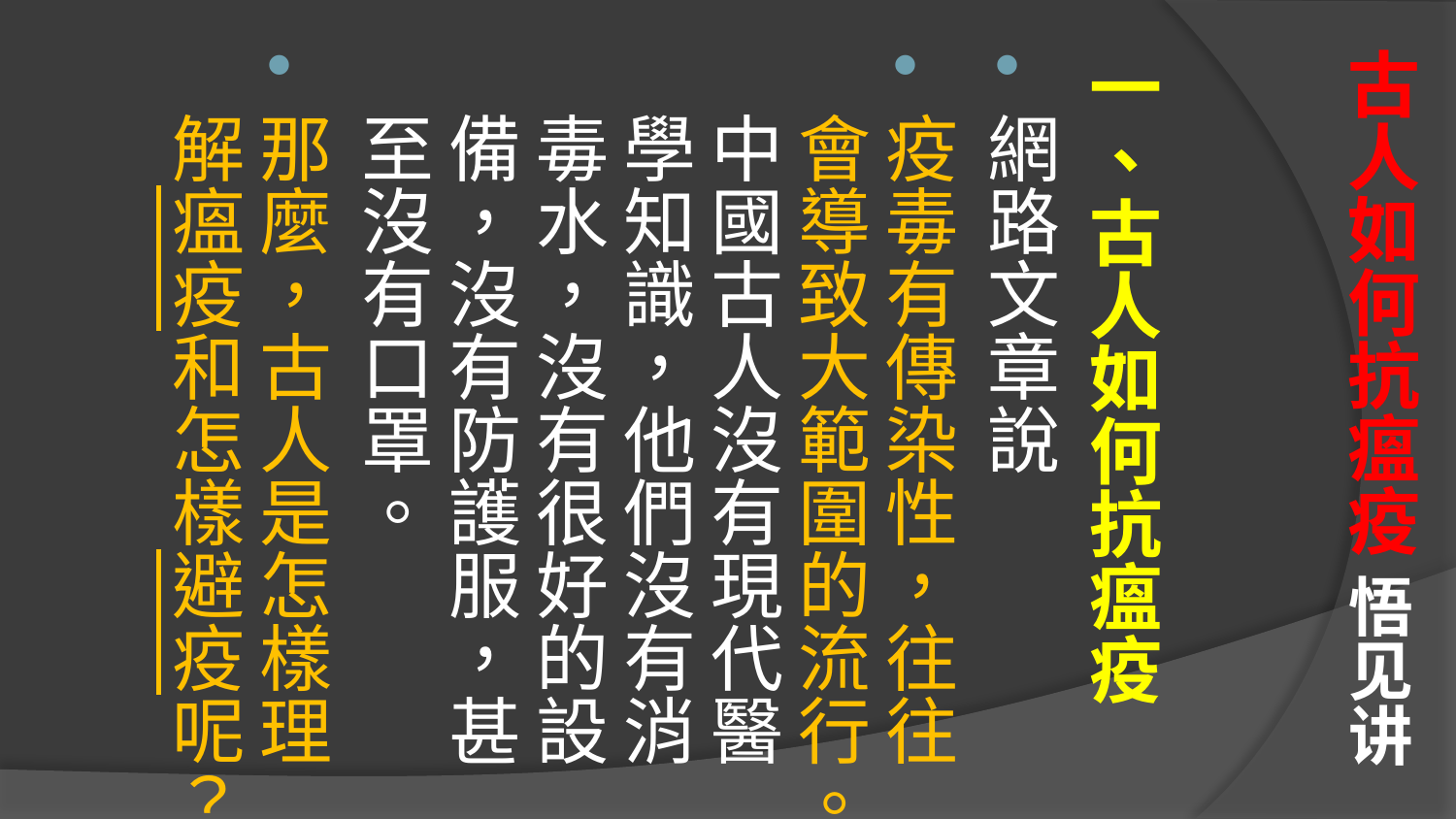

# 古人如何抗瘟疫 悟见讲
一、古人如何抗瘟疫
網路文章說
疫毒有傳染性，往往會導致大範圍的流行。中國古人沒有現代醫學知識，他們沒有消毒水，沒有很好的設備，沒有防護服，甚至沒有口罩。
那麼，古人是怎樣理解瘟疫和怎樣避疫呢？